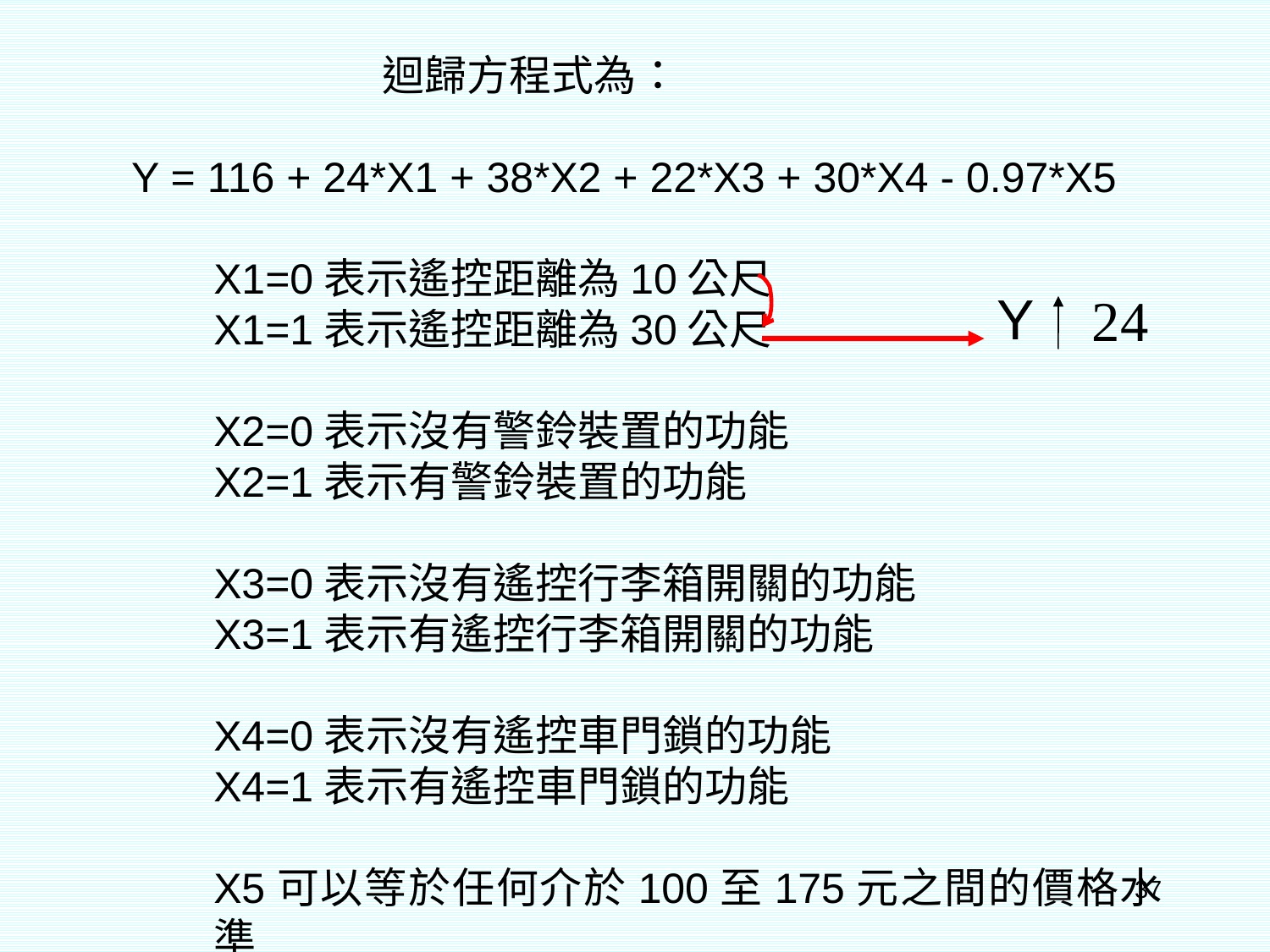

迴歸方程式為：

Y = 116 + 24*X1 + 38*X2 + 22*X3 + 30*X4 - 0.97*X5

X1=0表示遙控距離為10公尺
X1=1表示遙控距離為30公尺

X2=0表示沒有警鈴裝置的功能
X2=1表示有警鈴裝置的功能

X3=0表示沒有遙控行李箱開關的功能
X3=1表示有遙控行李箱開關的功能

X4=0表示沒有遙控車門鎖的功能
X4=1表示有遙控車門鎖的功能

X5可以等於任何介於100至175元之間的價格水準

Y
24

37